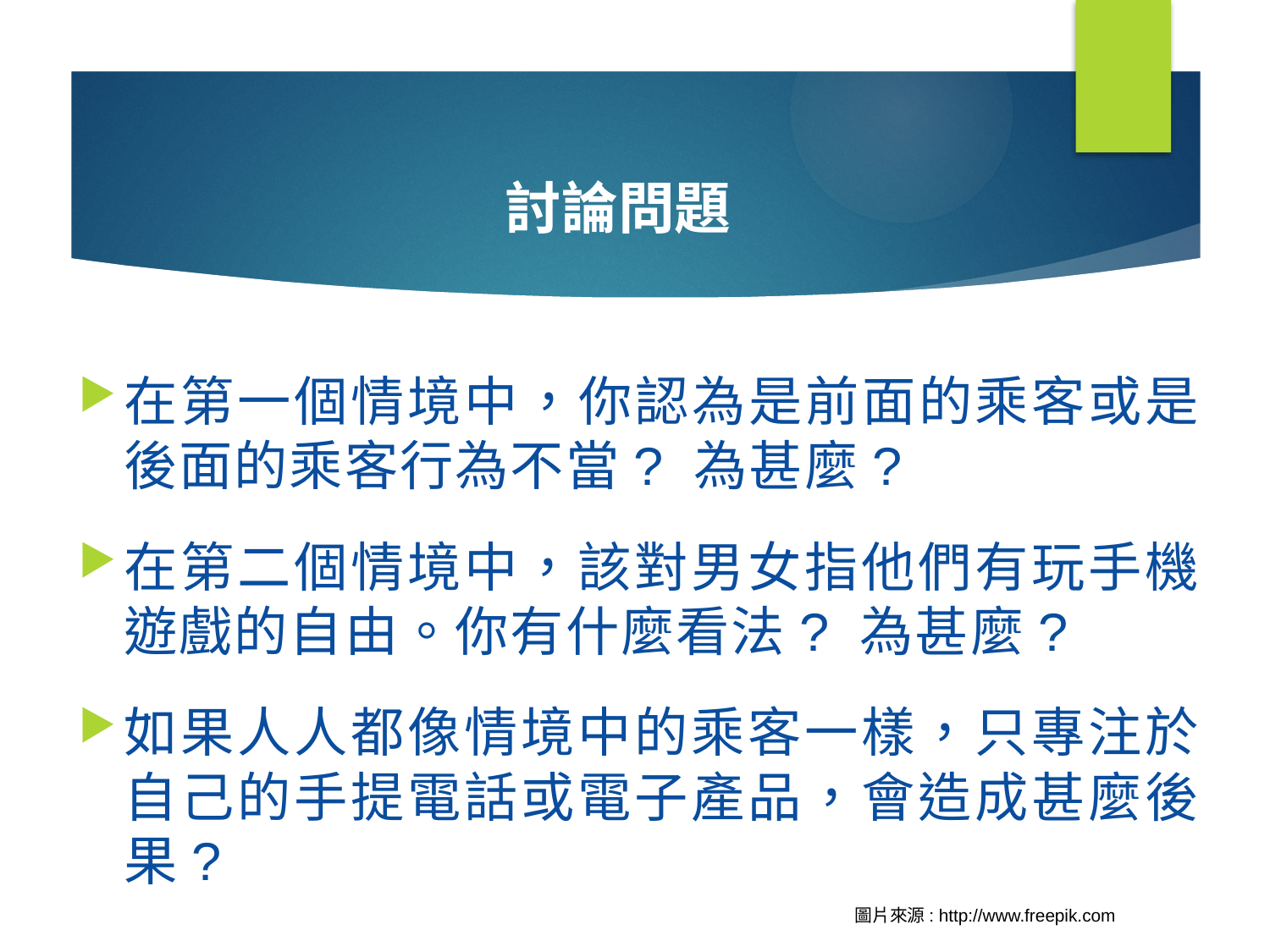

# 討論問題
在第一個情境中，你認為是前面的乘客或是後面的乘客行為不當? 為甚麼?
在第二個情境中，該對男女指他們有玩手機遊戲的自由。你有什麼看法? 為甚麼?
如果人人都像情境中的乘客一樣，只專注於自己的手提電話或電子產品，會造成甚麼後果?

圖片來源: http://www.freepik.com